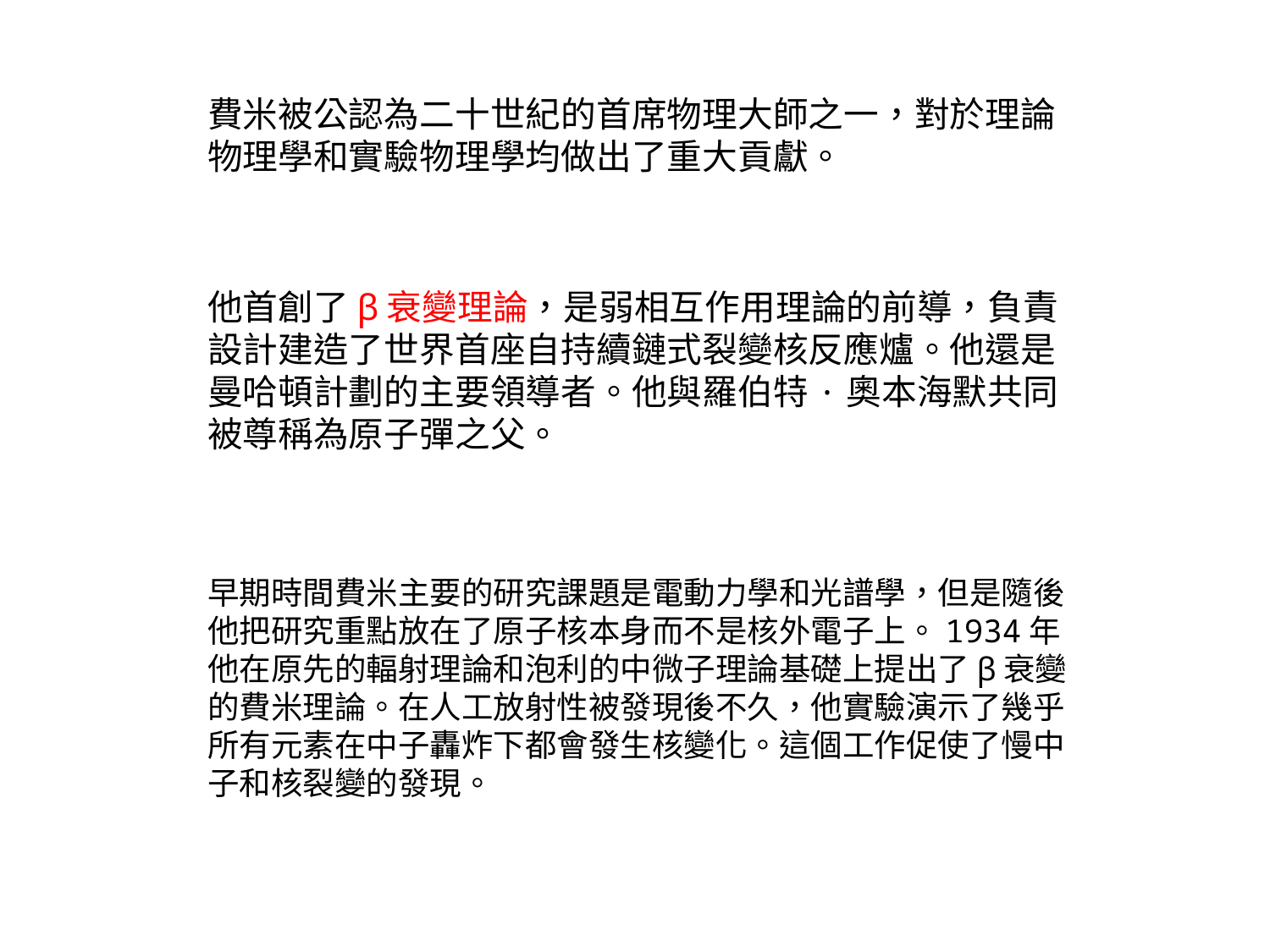

費米被公認為二十世紀的首席物理大師之一，對於理論物理學和實驗物理學均做出了重大貢獻。

他首創了β衰變理論，是弱相互作用理論的前導，負責設計建造了世界首座自持續鏈式裂變核反應爐。他還是曼哈頓計劃的主要領導者。他與羅伯特·奧本海默共同被尊稱為原子彈之父。

早期時間費米主要的研究課題是電動力學和光譜學，但是隨後他把研究重點放在了原子核本身而不是核外電子上。1934年他在原先的輻射理論和泡利的中微子理論基礎上提出了β衰變的費米理論。在人工放射性被發現後不久，他實驗演示了幾乎所有元素在中子轟炸下都會發生核變化。這個工作促使了慢中子和核裂變的發現。